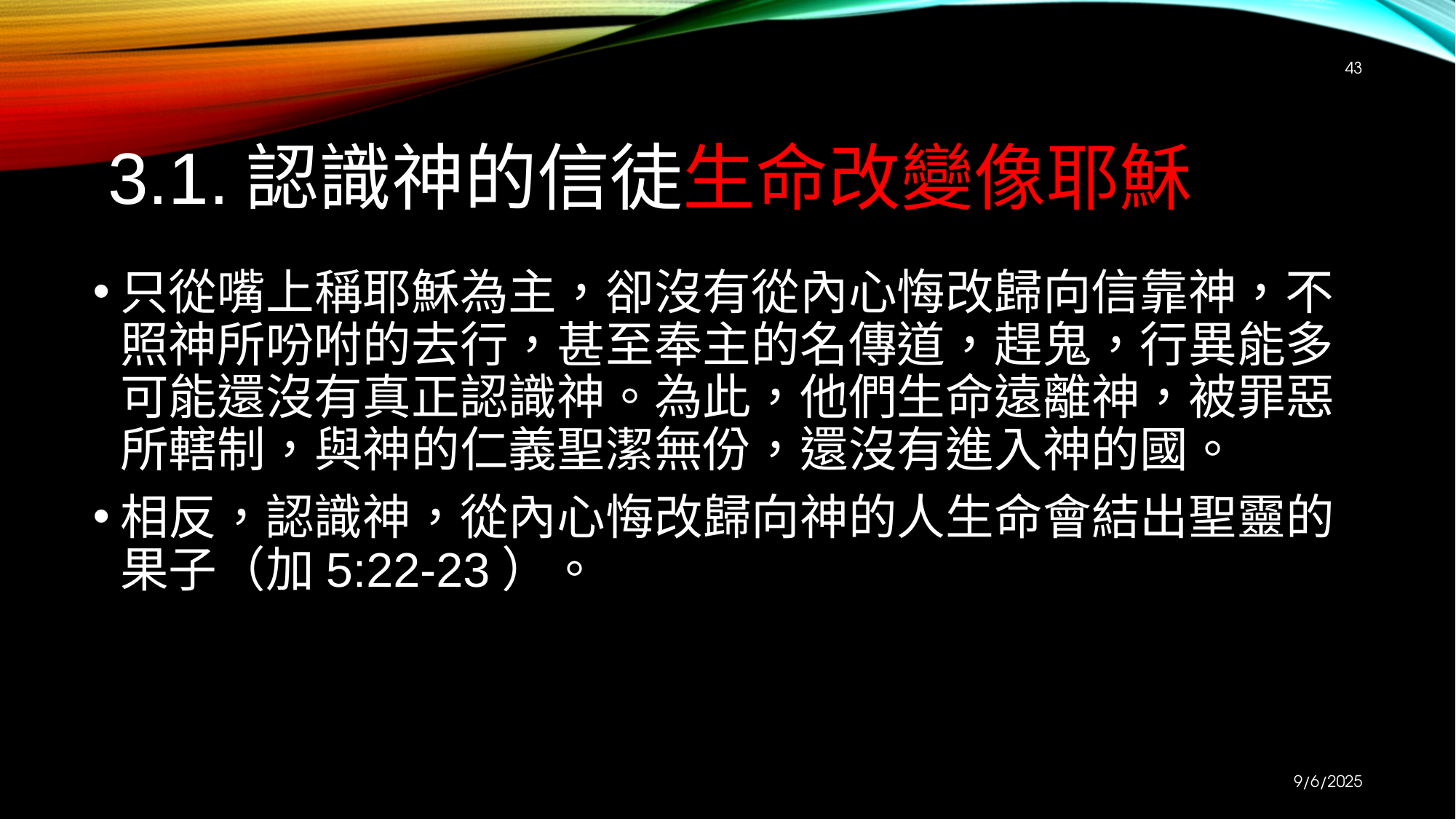

43
# 3.1.認識神的信徒生命改變像耶穌
只從嘴上稱耶穌為主，卻沒有從內心悔改歸向信靠神，不照神所吩咐的去行，甚至奉主的名傳道，趕鬼，行異能多可能還沒有真正認識神。為此，他們生命遠離神，被罪惡所轄制，與神的仁義聖潔無份，還沒有進入神的國。
相反，認識神，從內心悔改歸向神的人生命會結出聖靈的果子（加5:22-23）。

9/6/2025